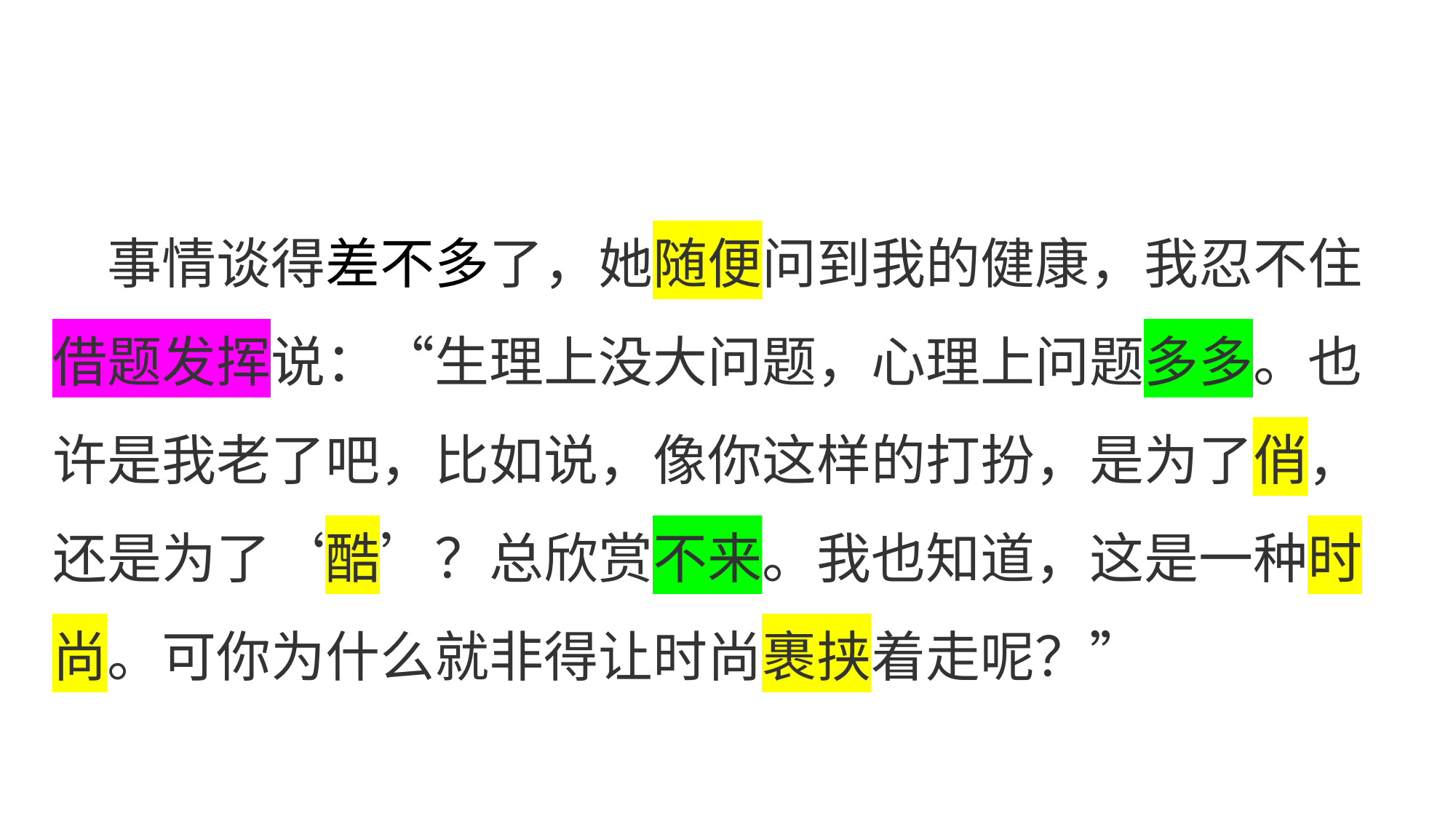

事情谈得差不多了，她随便问到我的健康，我忍不住借题发挥说：“生理上没大问题，心理上问题多多。也许是我老了吧，比如说，像你这样的打扮，是为了俏，还是为了‘酷’？总欣赏不来。我也知道，这是一种时尚。可你为什么就非得让时尚裹挟着走呢？”